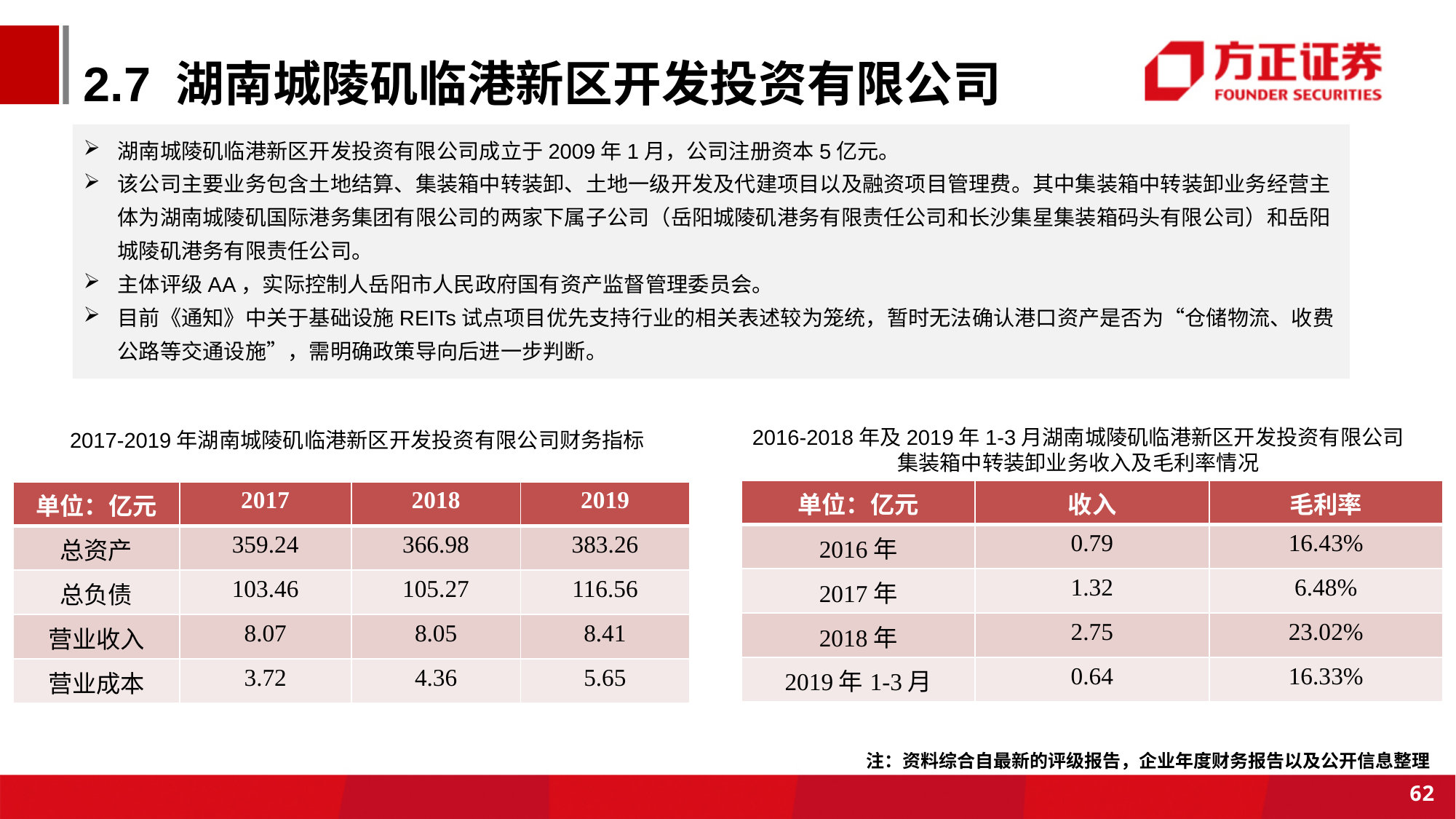

2.7 湖南城陵矶临港新区开发投资有限公司

湖南城陵矶临港新区开发投资有限公司成立于2009年1月，公司注册资本5亿元。
该公司主要业务包含土地结算、集装箱中转装卸、土地一级开发及代建项目以及融资项目管理费。其中集装箱中转装卸业务经营主体为湖南城陵矶国际港务集团有限公司的两家下属子公司（岳阳城陵矶港务有限责任公司和长沙集星集装箱码头有限公司）和岳阳城陵矶港务有限责任公司。
主体评级AA，实际控制人岳阳市人民政府国有资产监督管理委员会。
目前《通知》中关于基础设施REITs试点项目优先支持行业的相关表述较为笼统，暂时无法确认港口资产是否为“仓储物流、收费公路等交通设施”，需明确政策导向后进一步判断。

2016-2018年及2019年1-3月湖南城陵矶临港新区开发投资有限公司
集装箱中转装卸业务收入及毛利率情况
2017-2019年湖南城陵矶临港新区开发投资有限公司财务指标
| 单位：亿元 | 收入 | 毛利率 |
| --- | --- | --- |
| 2016年 | 0.79 | 16.43% |
| 2017年 | 1.32 | 6.48% |
| 2018年 | 2.75 | 23.02% |
| 2019年1-3月 | 0.64 | 16.33% |
| 单位：亿元 | 2017 | 2018 | 2019 |
| --- | --- | --- | --- |
| 总资产 | 359.24 | 366.98 | 383.26 |
| 总负债 | 103.46 | 105.27 | 116.56 |
| 营业收入 | 8.07 | 8.05 | 8.41 |
| 营业成本 | 3.72 | 4.36 | 5.65 |
注：资料综合自最新的评级报告，企业年度财务报告以及公开信息整理
62